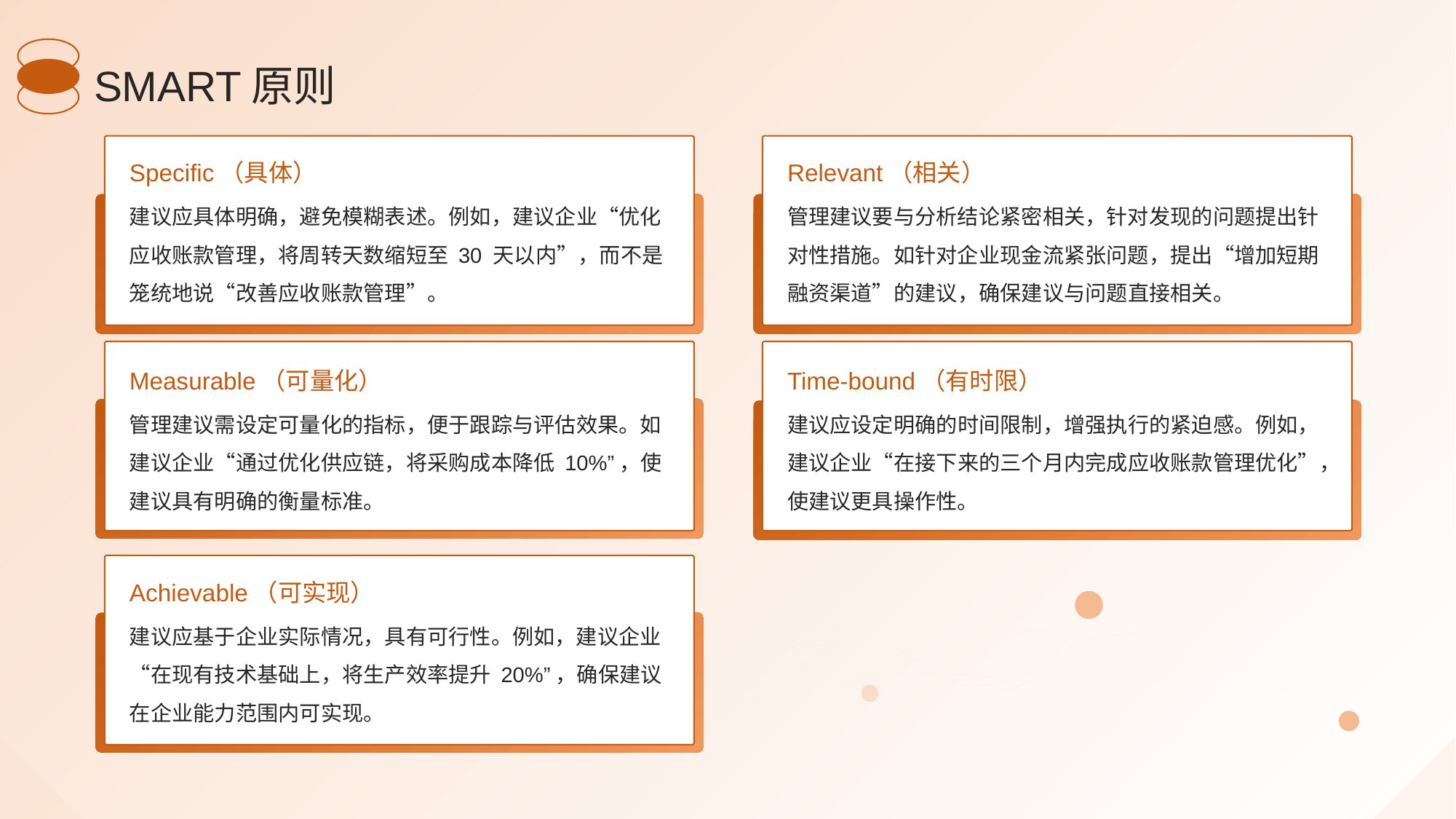

SMART原则

Specific（具体）
Relevant（相关）
建议应具体明确，避免模糊表述。例如，建议企业“优化应收账款管理，将周转天数缩短至 30 天以内”，而不是笼统地说“改善应收账款管理”。
管理建议要与分析结论紧密相关，针对发现的问题提出针对性措施。如针对企业现金流紧张问题，提出“增加短期融资渠道”的建议，确保建议与问题直接相关。

Measurable（可量化）
Time-bound（有时限）
管理建议需设定可量化的指标，便于跟踪与评估效果。如建议企业“通过优化供应链，将采购成本降低 10%”，使建议具有明确的衡量标准。
建议应设定明确的时间限制，增强执行的紧迫感。例如，建议企业“在接下来的三个月内完成应收账款管理优化”，使建议更具操作性。

Achievable（可实现）

建议应基于企业实际情况，具有可行性。例如，建议企业“在现有技术基础上，将生产效率提升 20%”，确保建议在企业能力范围内可实现。